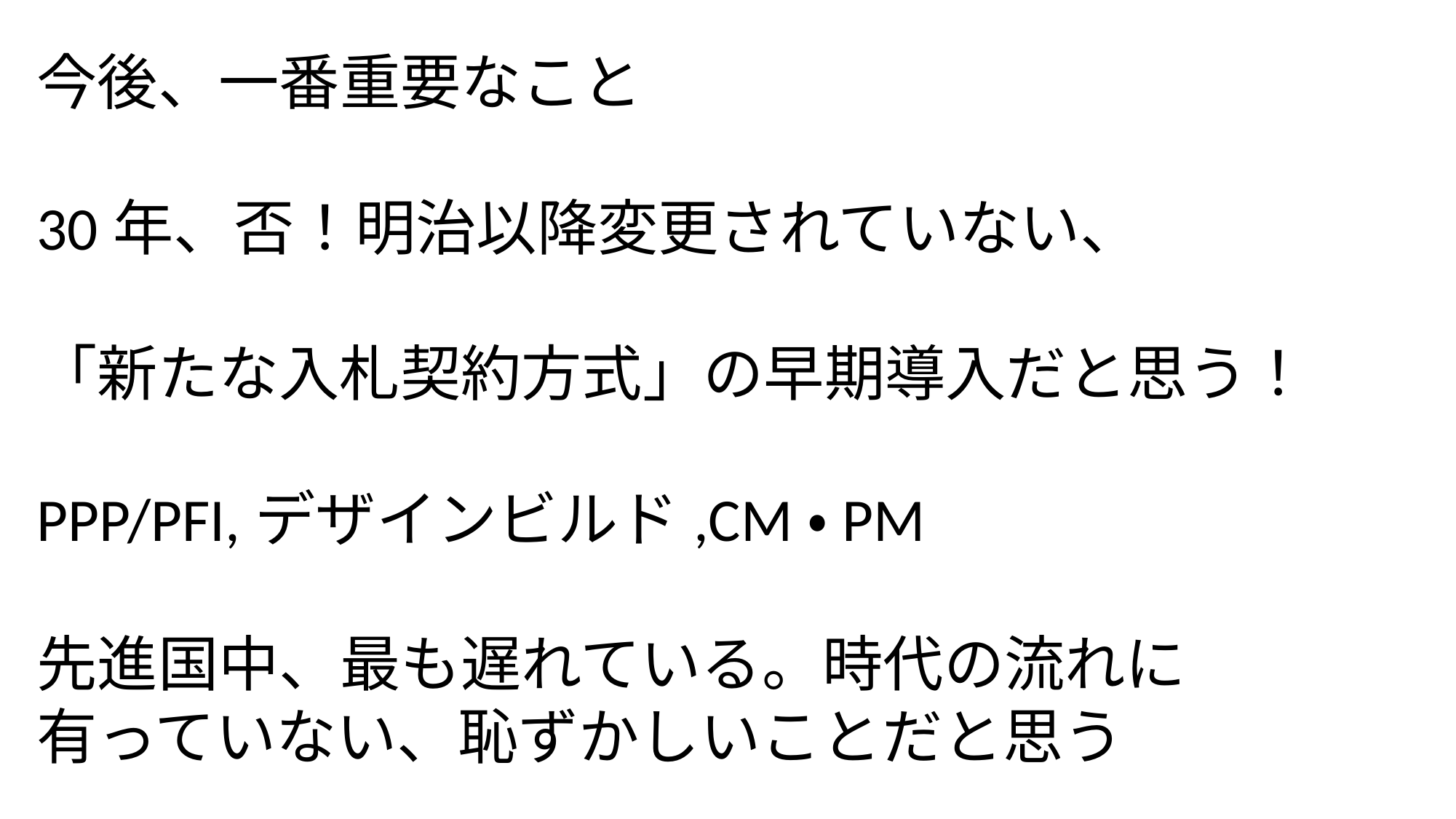

今後、一番重要なこと

30年、否！明治以降変更されていない、

「新たな入札契約方式」の早期導入だと思う！

PPP/PFI,デザインビルド,CM・PM

先進国中、最も遅れている。時代の流れに
有っていない、恥ずかしいことだと思う